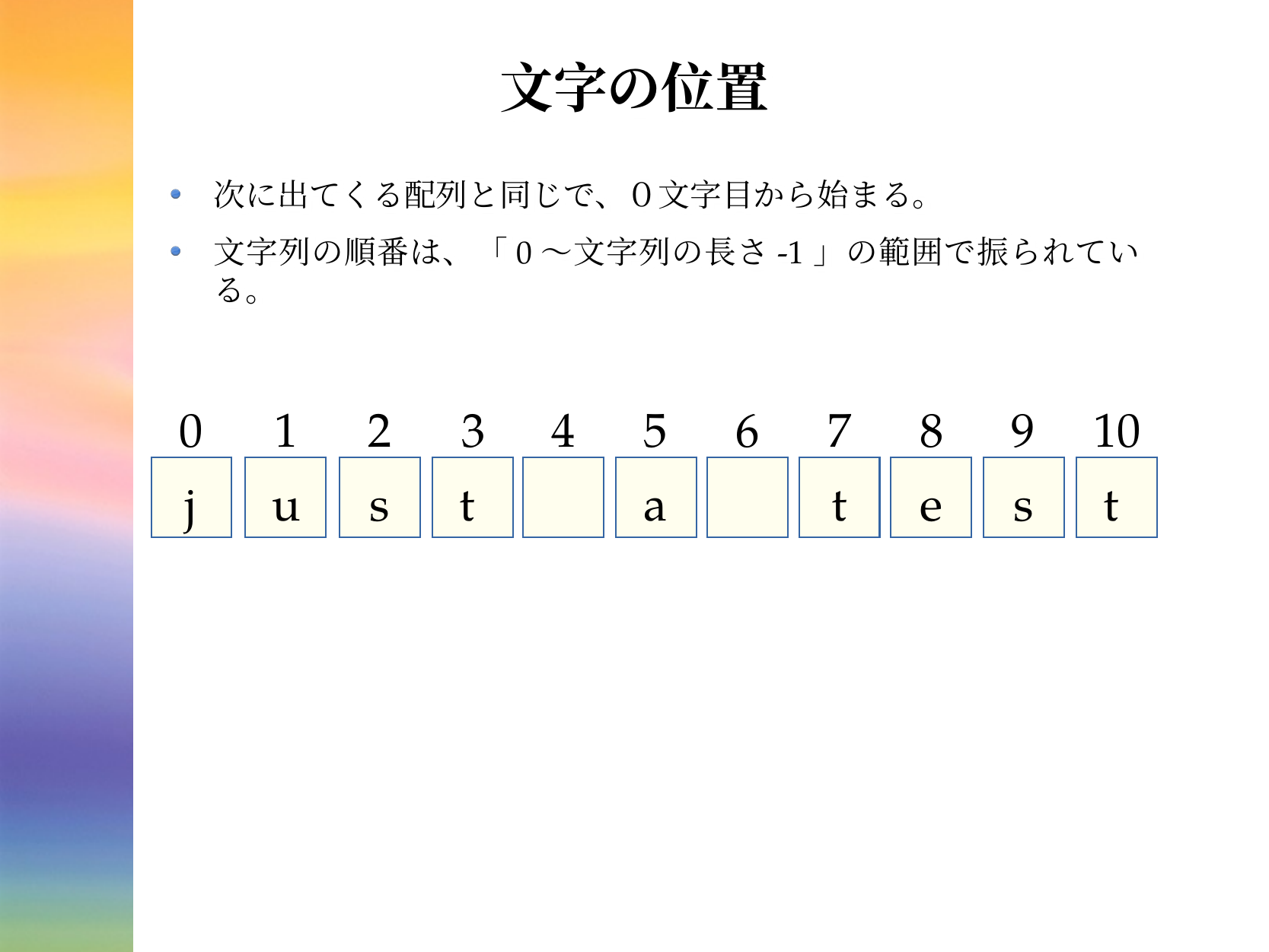

# 文字の位置
次に出てくる配列と同じで、０文字目から始まる。
文字列の順番は、「0〜文字列の長さ-1」の範囲で振られている。
0
1
2
3
4
5
6
7
8
9
10

j
u
s
t
a
t
e
s
t